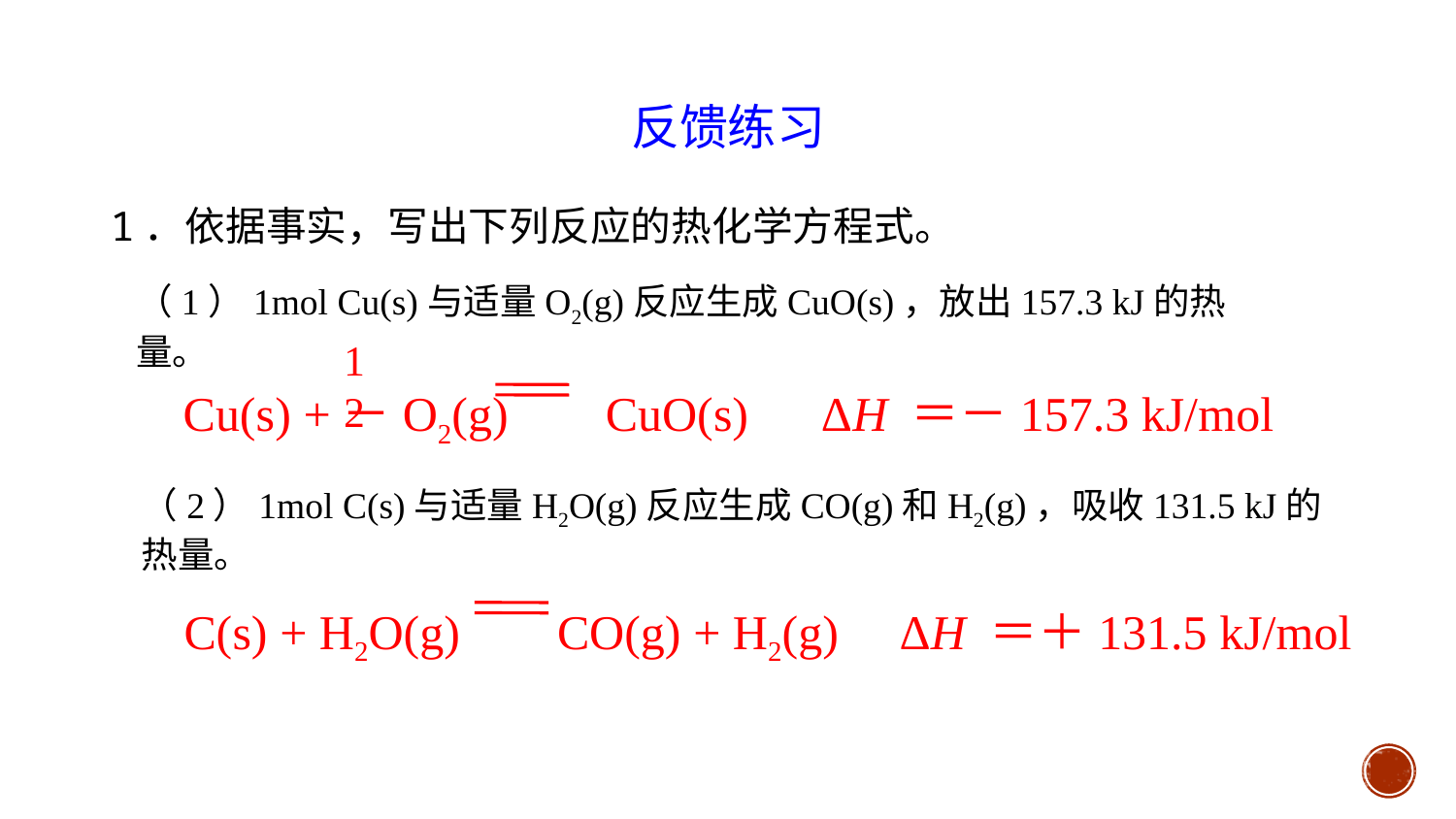

反馈练习
1．依据事实，写出下列反应的热化学方程式。
（1）1mol Cu(s)与适量O2(g)反应生成CuO(s)，放出157.3 kJ的热量。

Cu(s) +－O2(g)        CuO(s)      ΔH ＝－157.3 kJ/mol
1
2
（2）1mol C(s)与适量H2O(g)反应生成CO(g)和H2(g)，吸收131.5 kJ的热量。

C(s) + H2O(g)        CO(g) + H2(g)     ΔH ＝＋131.5 kJ/mol